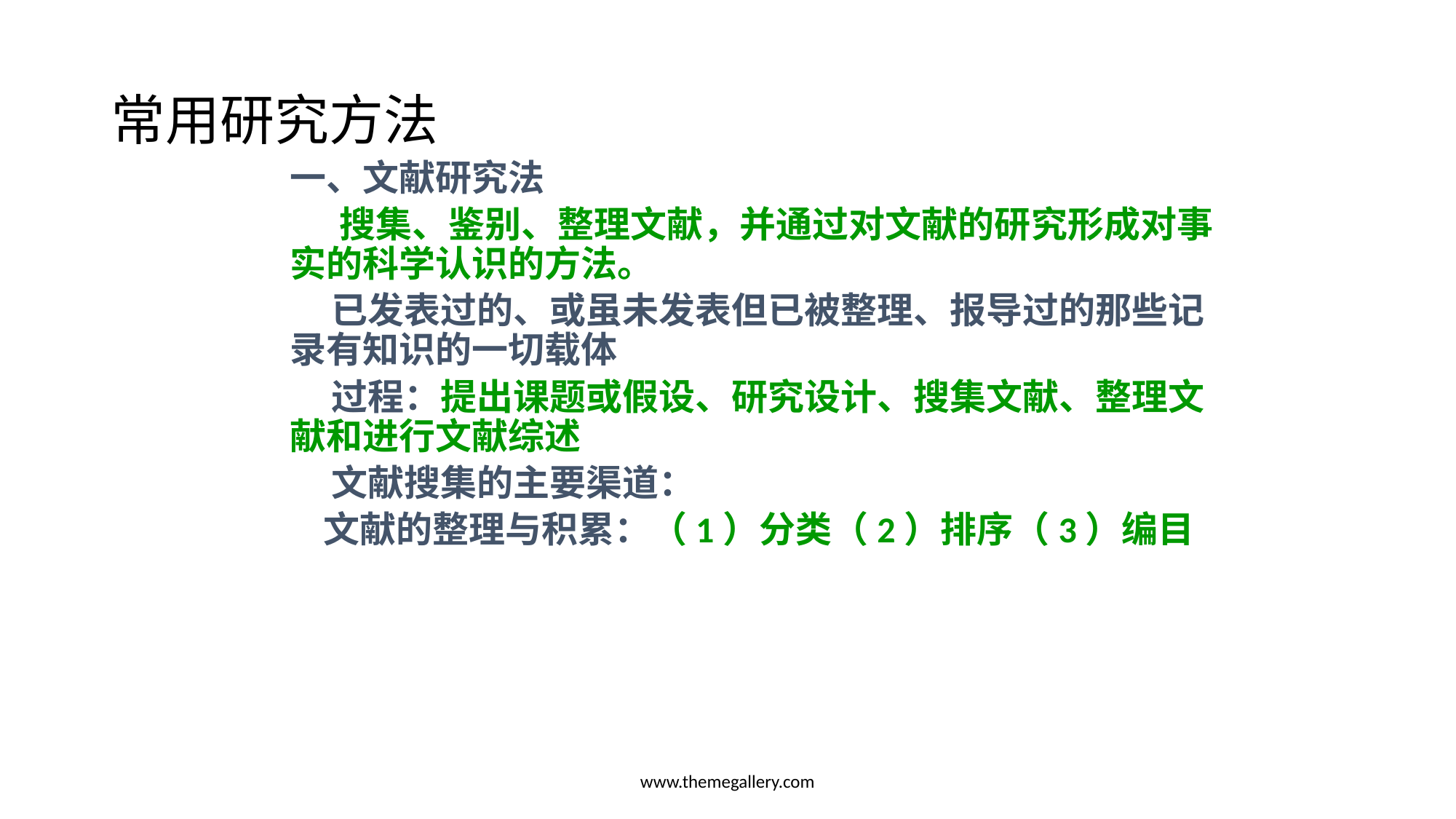

# 常用研究方法

一、文献研究法
     搜集、鉴别、整理文献，并通过对文献的研究形成对事实的科学认识的方法。
    已发表过的、或虽未发表但已被整理、报导过的那些记录有知识的一切载体
    过程：提出课题或假设、研究设计、搜集文献、整理文献和进行文献综述
    文献搜集的主要渠道：
   文献的整理与积累：（1）分类（2）排序（3）编目
www.themegallery.com